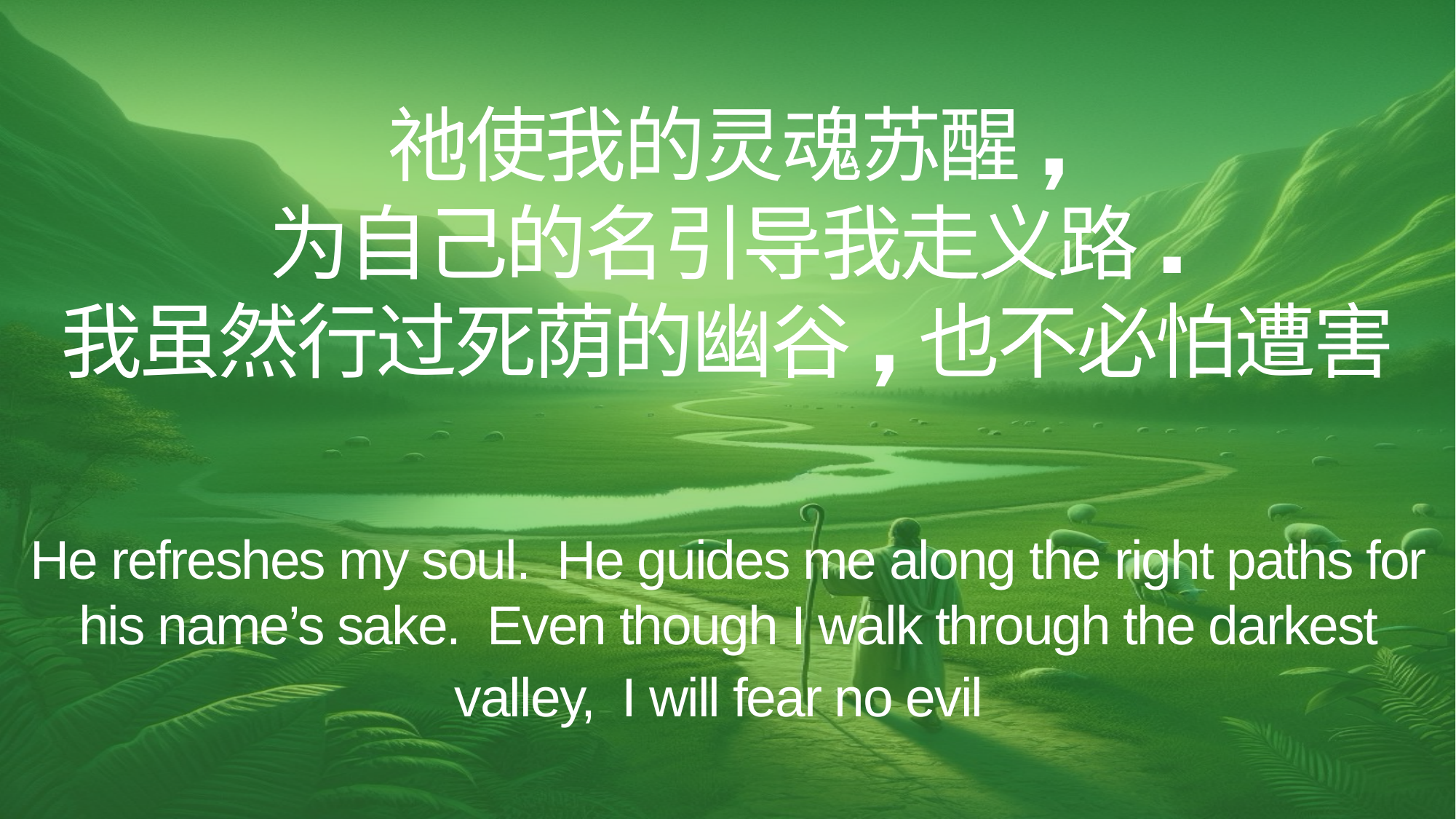

祂使我的灵魂苏醒,
为自己的名引导我走义路.
我虽然行过死荫的幽谷,也不必怕遭害

He refreshes my soul.  He guides me along the right paths for his name’s sake.  Even though I walk through the darkest valley,  I will fear no evil